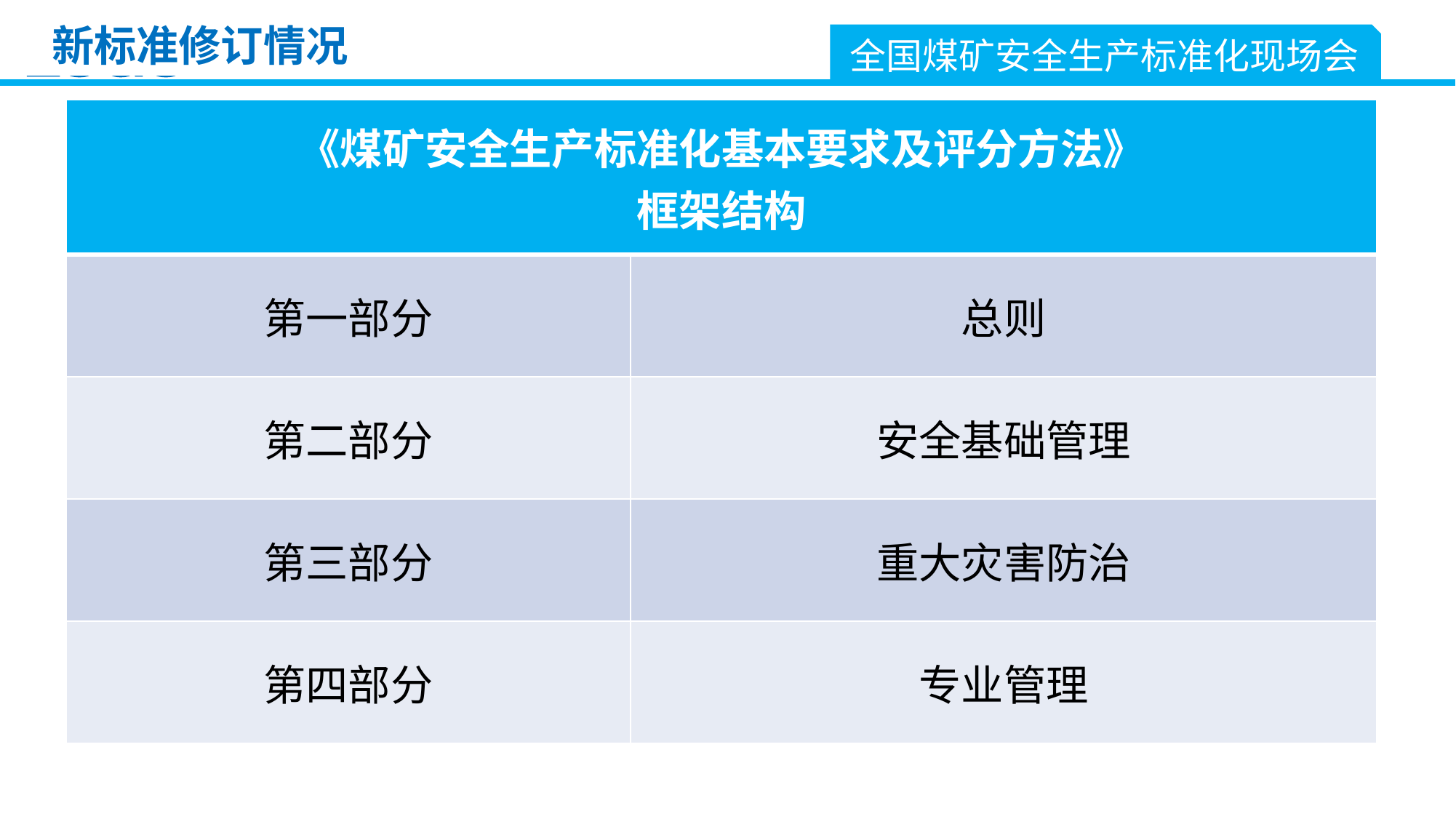

新标准修订情况

全国煤矿安全生产标准化现场会
| 《煤矿安全生产标准化基本要求及评分方法》 框架结构 |  |
| --- | --- |
| 第一部分 | 总则 |
| 第二部分 | 安全基础管理 |
| 第三部分 | 重大灾害防治 |
| 第四部分 | 专业管理 |